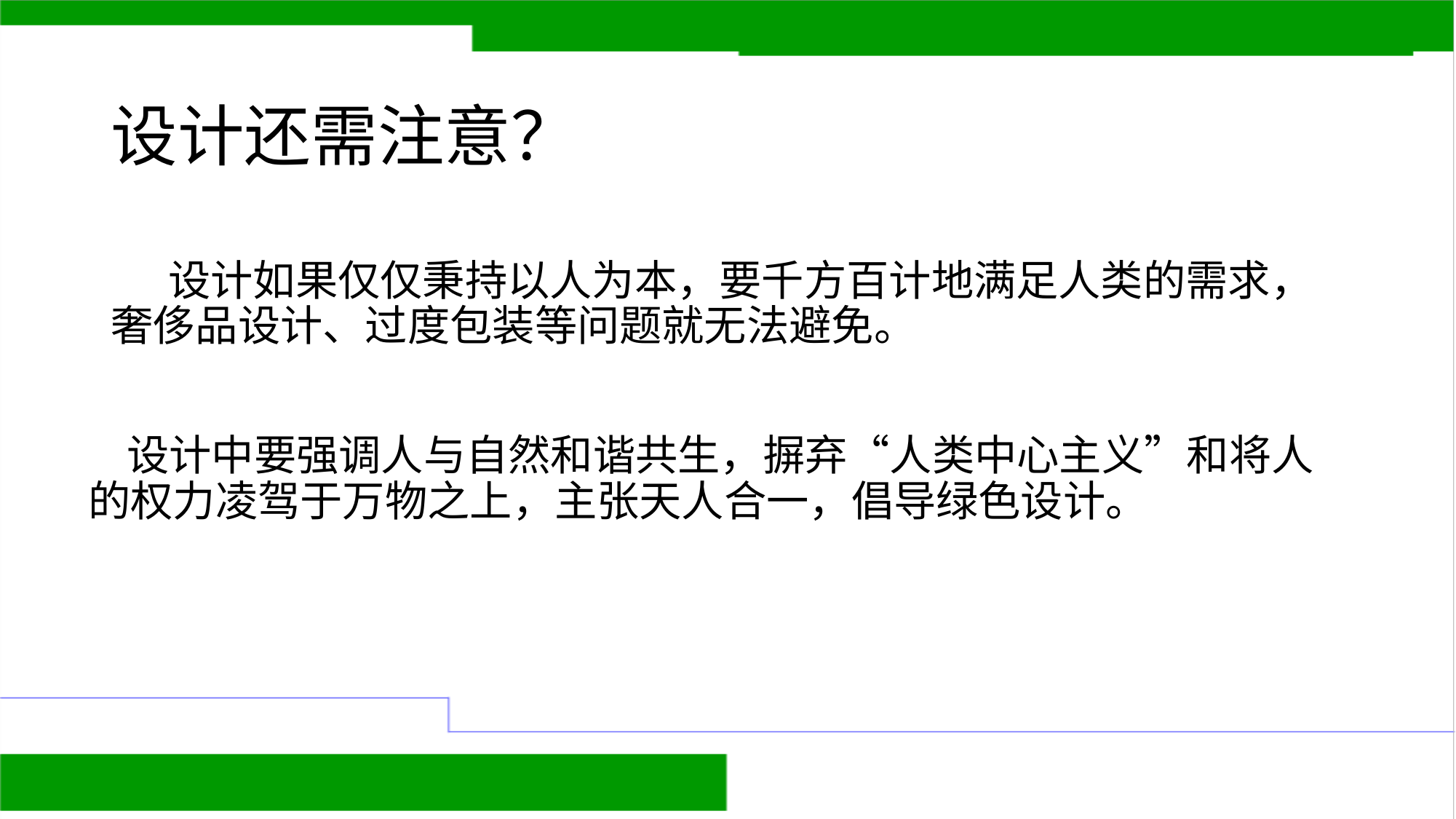

# 设计还需注意？
     设计如果仅仅秉持以人为本，要千方百计地满足人类的需求，奢侈品设计、过度包装等问题就无法避免。
   设计中要强调人与自然和谐共生，摒弃“人类中心主义”和将人的权力凌驾于万物之上，主张天人合一，倡导绿色设计。